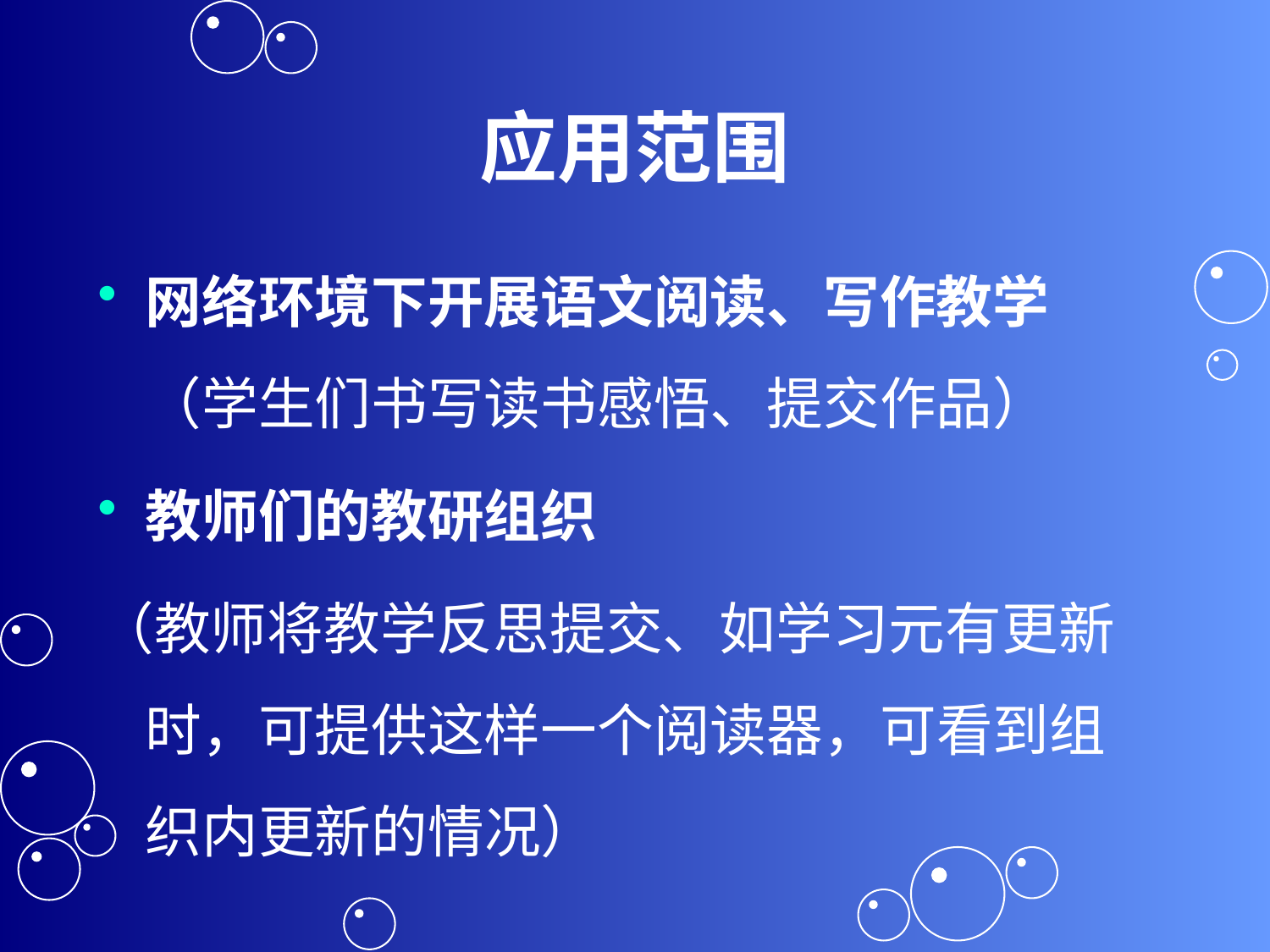

# 应用范围
网络环境下开展语文阅读、写作教学（学生们书写读书感悟、提交作品）
教师们的教研组织
（教师将教学反思提交、如学习元有更新时，可提供这样一个阅读器，可看到组织内更新的情况）